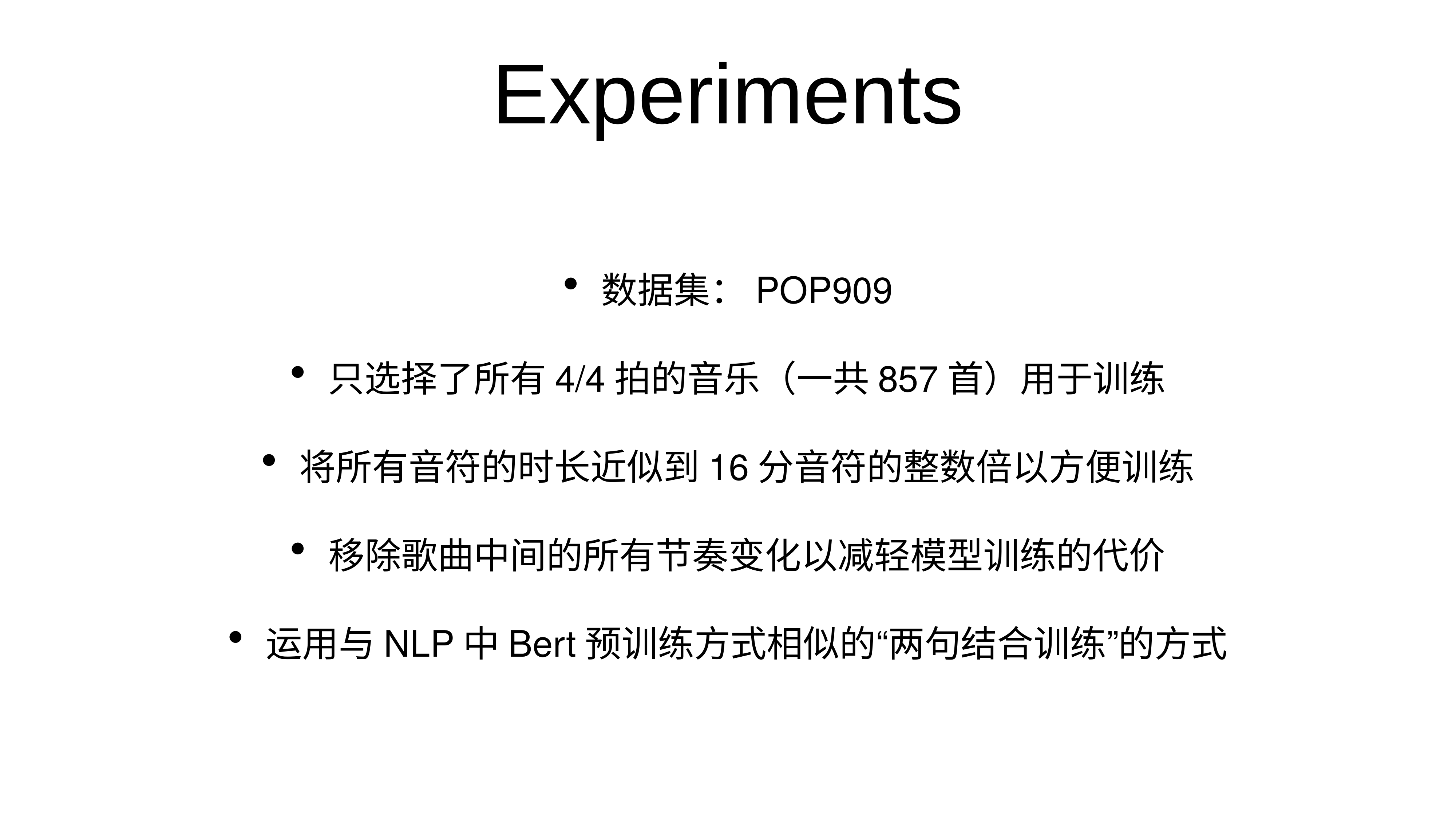

# Experiments
数据集：POP909
只选择了所有4/4拍的音乐（一共857首）用于训练
将所有音符的时长近似到16分音符的整数倍以方便训练
移除歌曲中间的所有节奏变化以减轻模型训练的代价
运用与NLP中Bert预训练方式相似的“两句结合训练”的方式